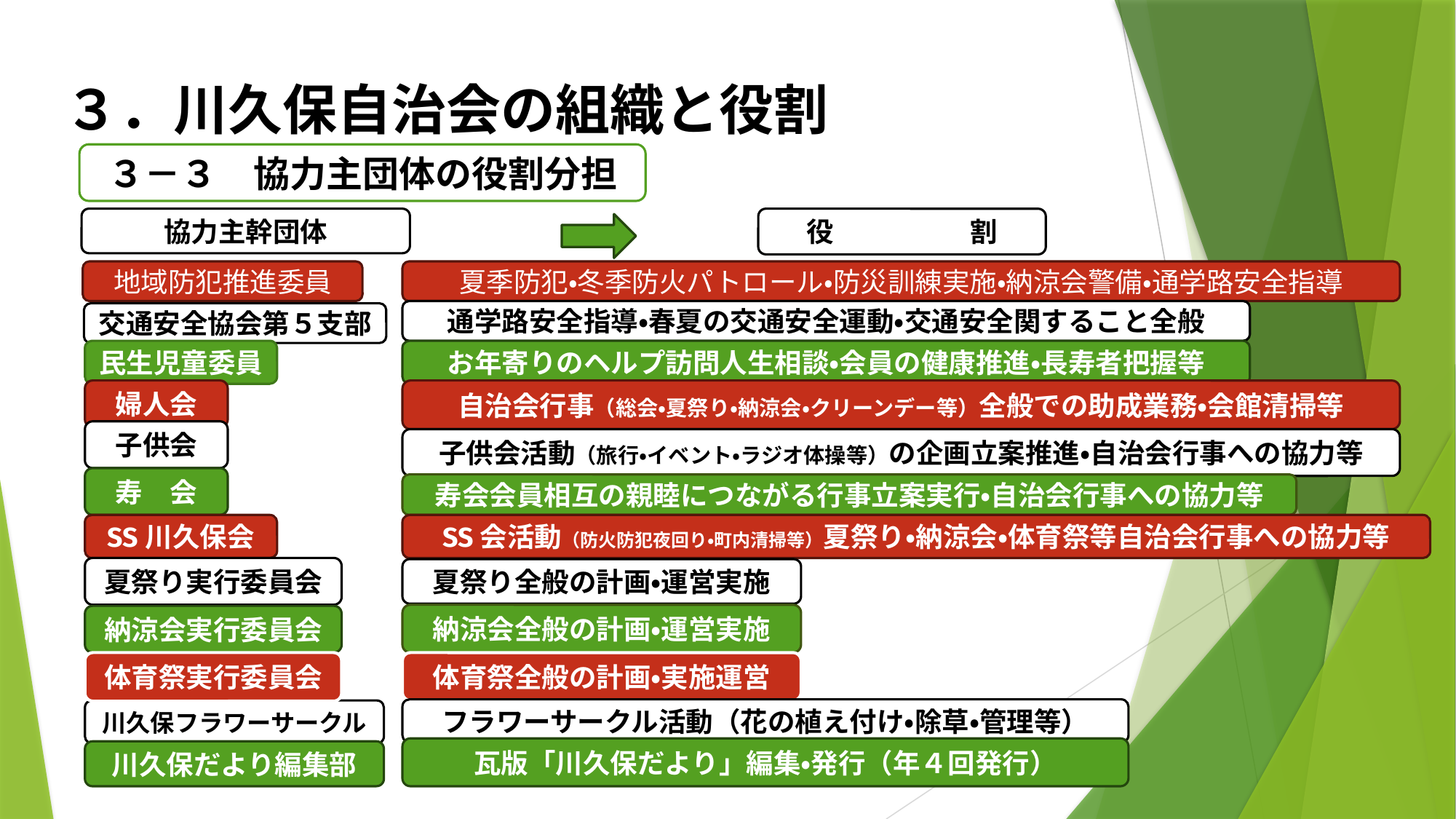

# ３．川久保自治会の組織と役割
３－３　協力主団体の役割分担
協力主幹団体
役　　　　　割

地域防犯推進委員
夏季防犯・冬季防火パトロール・防災訓練実施・納涼会警備・通学路安全指導
通学路安全指導・春夏の交通安全運動・交通安全関すること全般
交通安全協会第５支部
お年寄りのヘルプ訪問人生相談・会員の健康推進・長寿者把握等
民生児童委員
婦人会
自治会行事（総会・夏祭り・納涼会・クリーンデー等）全般での助成業務・会館清掃等
子供会
子供会活動（旅行・イベント・ラジオ体操等）の企画立案推進・自治会行事への協力等
寿　会
寿会会員相互の親睦につながる行事立案実行・自治会行事への協力等
SS川久保会
SS会活動（防火防犯夜回り・町内清掃等）夏祭り・納涼会・体育祭等自治会行事への協力等
夏祭り実行委員会
夏祭り全般の計画・運営実施
納涼会全般の計画・運営実施
納涼会実行委員会
体育祭実行委員会
体育祭全般の計画・実施運営
フラワーサークル活動（花の植え付け・除草・管理等）
川久保フラワーサークル
瓦版「川久保だより」編集・発行（年４回発行）
川久保だより編集部